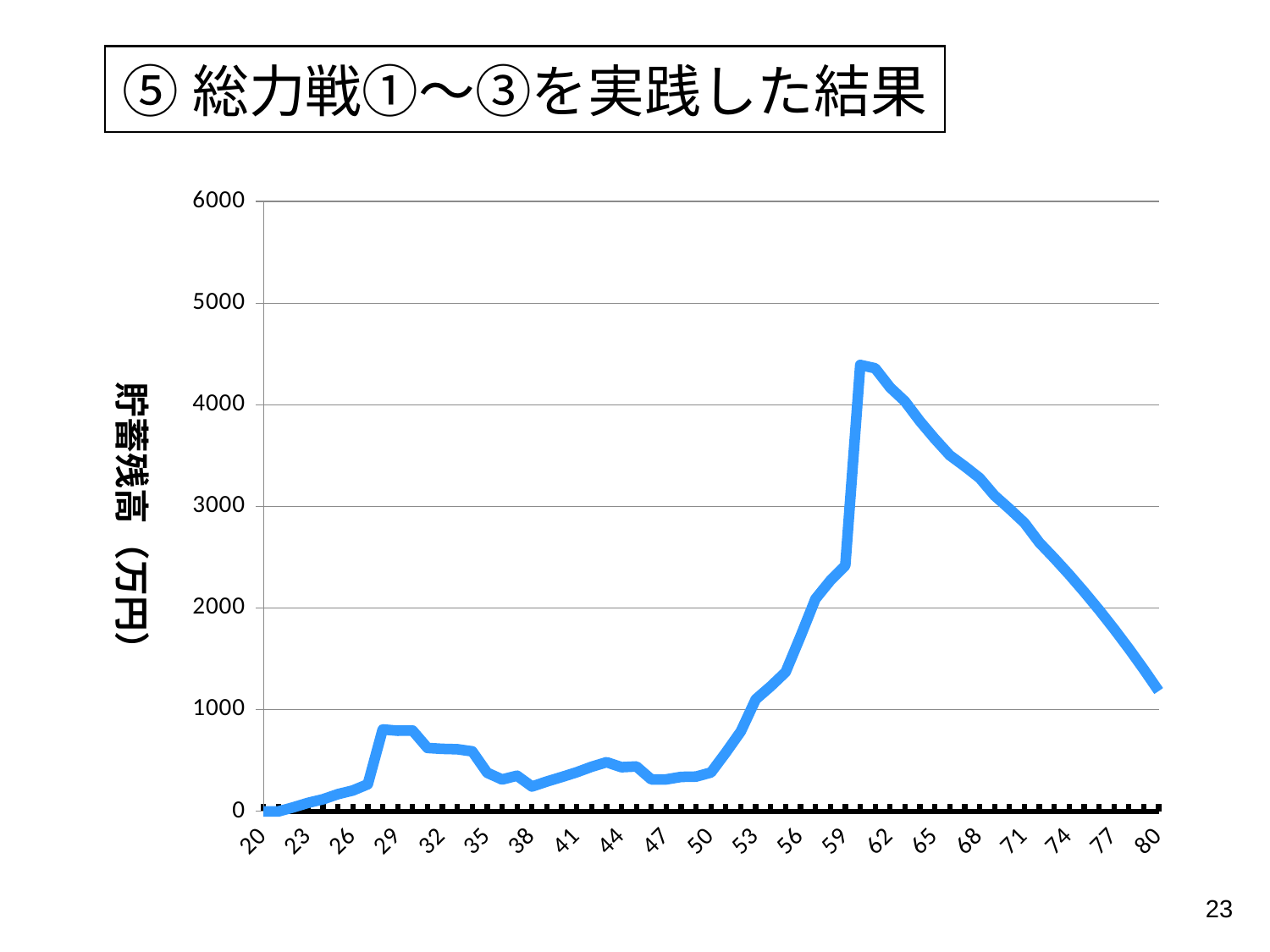

⑤総力戦①～③を実践した結果

### Chart

| Category |  |
|---|---|
| 20 | 0.0 |
| 21 | 0.0 |
| 22 | 40.0 |
| 23 | 84.80000000000001 |
| 24 | 119.56800000000001 |
| 25 | 170.27751999999998 |
| 26 | 206.30777519999998 |
| 27 | 267.8438566479999 |
| 28 | 806.6164078149592 |
| 29 | 793.9861355169288 |
| 30 | 796.0109550499567 |
| 31 | 624.3565191689746 |
| 32 | 615.4964502115647 |
| 33 | 611.6205791854309 |
| 34 | 590.9253520285147 |
| 35 | 380.81404645689 |
| 36 | 314.29699568611665 |
| 37 | 351.59181923958005 |
| 38 | 244.92366106395497 |
| 39 | 294.52543517865405 |
| 40 | 338.6380790930997 |
| 41 | 385.51081523281 |
| 42 | 439.4014206226991 |
| 43 | 484.57650508359325 |
| 44 | 435.3117982058077 |
| 45 | 442.6924453717329 |
| 46 | 315.2133131076789 |
| 47 | 315.17930405385124 |
| 48 | 339.90568185011534 |
| 49 | 342.7184062444103 |
| 50 | 382.95447873995977 |
| 51 | 579.7302001822102 |
| 52 | 787.473193267731 |
| 53 | 1102.6924761458126 |
| 54 | 1230.51233751024 |
| 55 | 1370.0647947156008 |
| 56 | 1723.0959056371219 |
| 57 | 2090.066211486288 |
| 58 | 2271.451193342934 |
| 59 | 2417.74174282391 |
| 60 | 4391.496612558604 |
| 61 | 4359.048579687999 |
| 62 | 4170.27358615997 |
| 63 | 4032.645092761384 |
| 64 | 3838.434029494825 |
| 65 | 3664.508744962938 |
| 66 | 3503.234954740416 |
| 67 | 3394.9756887134404 |
| 68 | 3279.591237365926 |
| 69 | 3106.939096991464 |
| 70 | 2976.873913809512 |
| 71 | 2839.2474269639097 |
| 72 | 2643.9084103814066 |
| 73 | 2490.7026134672487 |
| 74 | 2329.4727006148123 |
| 75 | 2160.058189505325 |
| 76 | 1982.2953881736473 |
| 77 | 1796.0173308153342 |
| 78 | 1601.053712309858 |
| 79 | 1397.2308214342731 |
| 80 | 1184.3714727411743 |
23